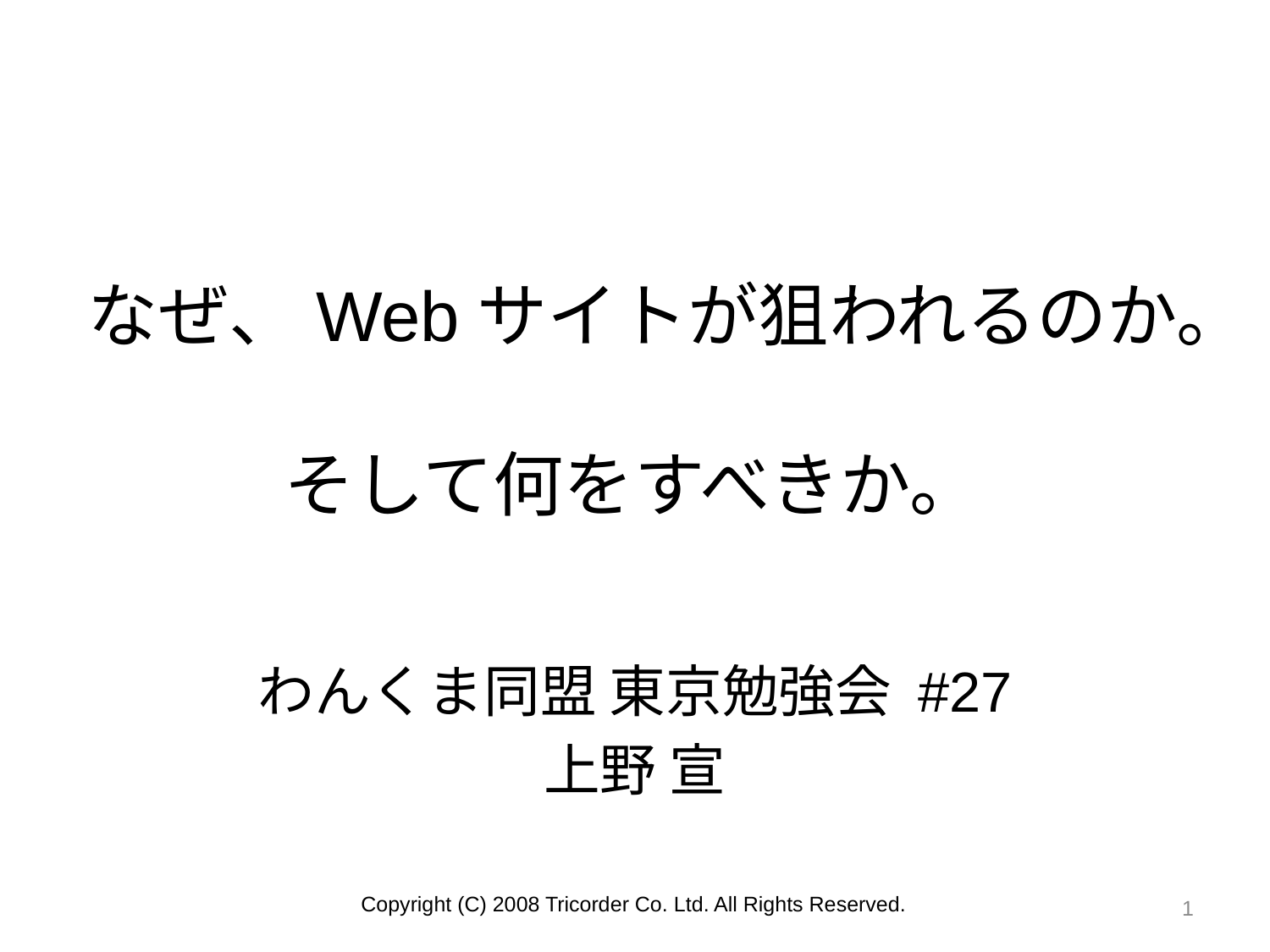

# なぜ、Webサイトが狙われるのか。 そして何をすべきか。
わんくま同盟 東京勉強会 #27
上野 宣
1
Copyright (C) 2008 Tricorder Co. Ltd. All Rights Reserved.